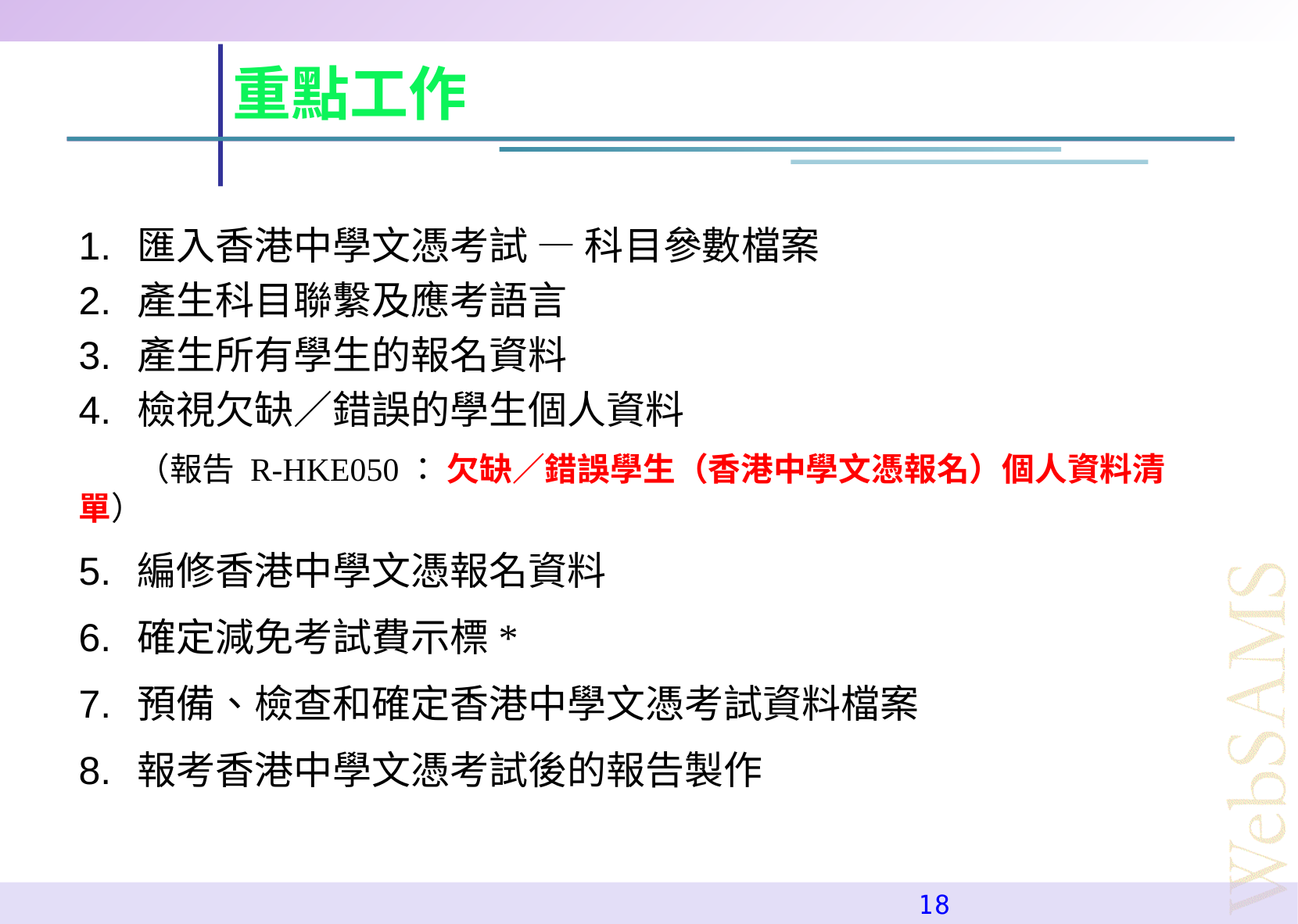

重點工作
匯入香港中學文憑考試 — 科目參數檔案
產生科目聯繫及應考語言
產生所有學生的報名資料
檢視欠缺／錯誤的學生個人資料
       （報告 R-HKE050： 欠缺／錯誤學生（香港中學文憑報名）個人資料清單）
編修香港中學文憑報名資料
確定減免考試費示標*
預備、檢查和確定香港中學文憑考試資料檔案
報考香港中學文憑考試後的報告製作